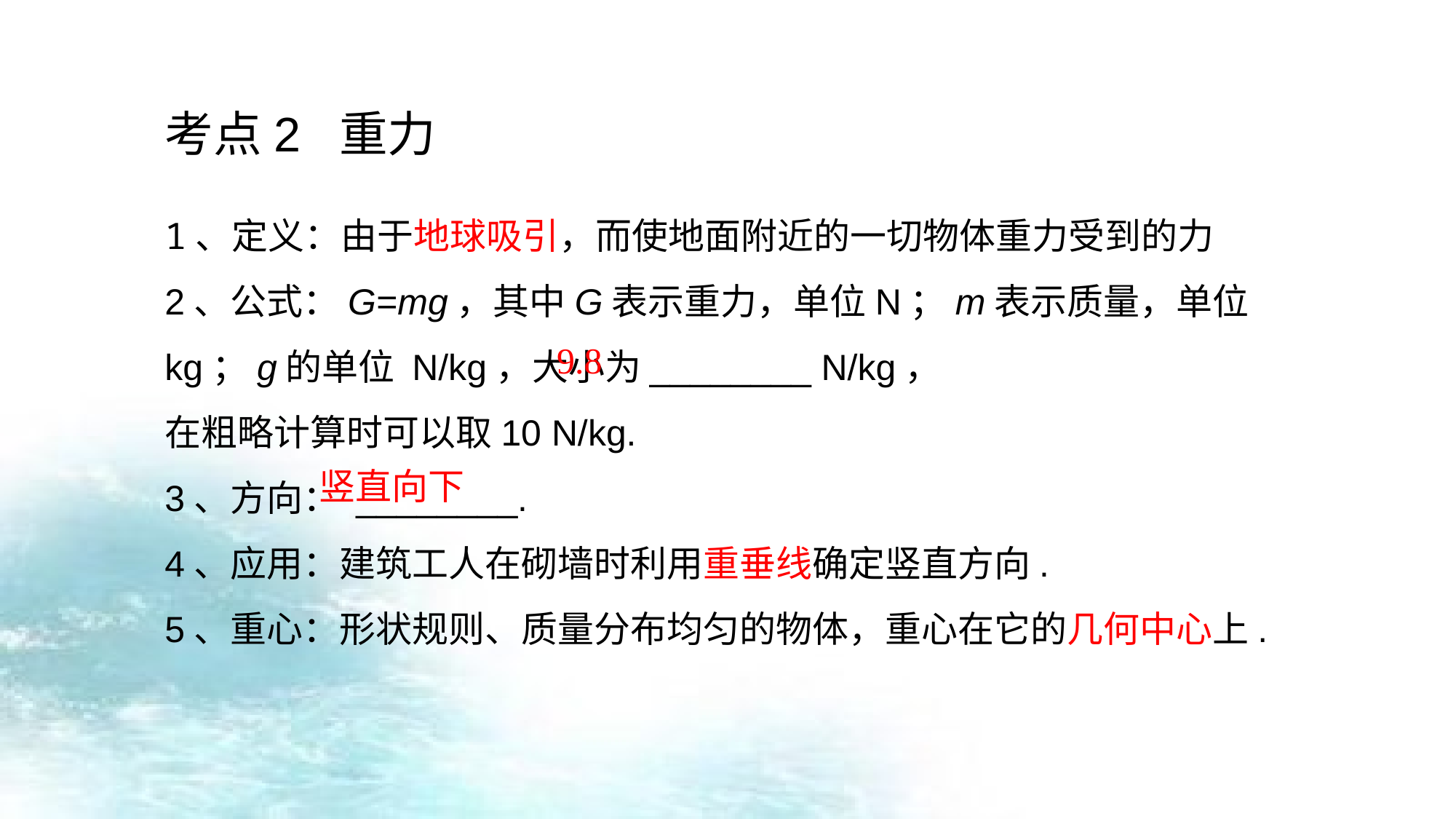

考点2  重力
1、定义：由于地球吸引，而使地面附近的一切物体重力受到的力
2、公式：G=mg，其中G表示重力，单位N；m表示质量，单位kg；g的单位 N/kg，大小为________ N/kg，
在粗略计算时可以取10 N/kg.
3、方向： ________.
4、应用：建筑工人在砌墙时利用重垂线确定竖直方向.
5、重心：形状规则、质量分布均匀的物体，重心在它的几何中心上.
9.8
竖直向下